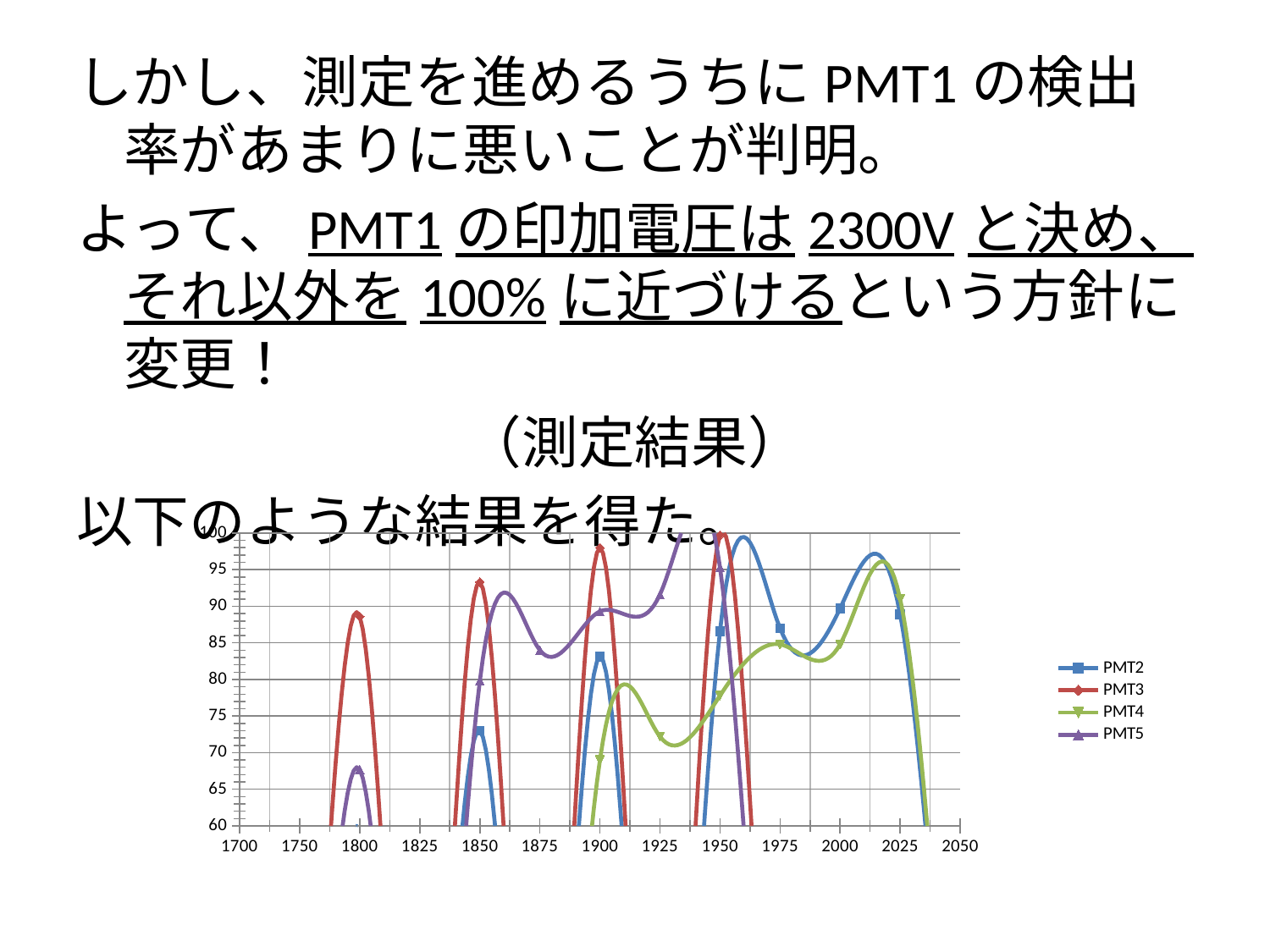

#
しかし、測定を進めるうちにPMT1の検出率があまりに悪いことが判明。
よって、PMT1の印加電圧は2300Vと決め、それ以外を100%に近づけるという方針に変更！
（測定結果）
以下のような結果を得た。

### Chart

| Category | PMT2 | PMT3 | PMT4 | PMT5 |
|---|---|---|---|---|
| 1700 | None | None | None | None |
| 1750 | None | None | None | None |
| 1800 | 59.5 | 88.6 | None | 67.7 |
| 1825 | None | None | None | None |
| 1850 | 73.0 | 93.3 | 53.9 | 79.8 |
| 1875 | None | None | None | 84.0 |
| 1900 | 83.1 | 98.0 | 69.0 | 89.3 |
| 1925 | None | None | 72.2 | 91.6 |
| 1950 | 86.6 | 99.7 | 77.8 | 95.3 |
| 1975 | 87.0 | None | 84.8 | None |
| 2000 | 89.7 | None | 84.8 | None |
| 2025 | 88.9 | None | 91.0 | None |
| 2050 | None | None | None | None |